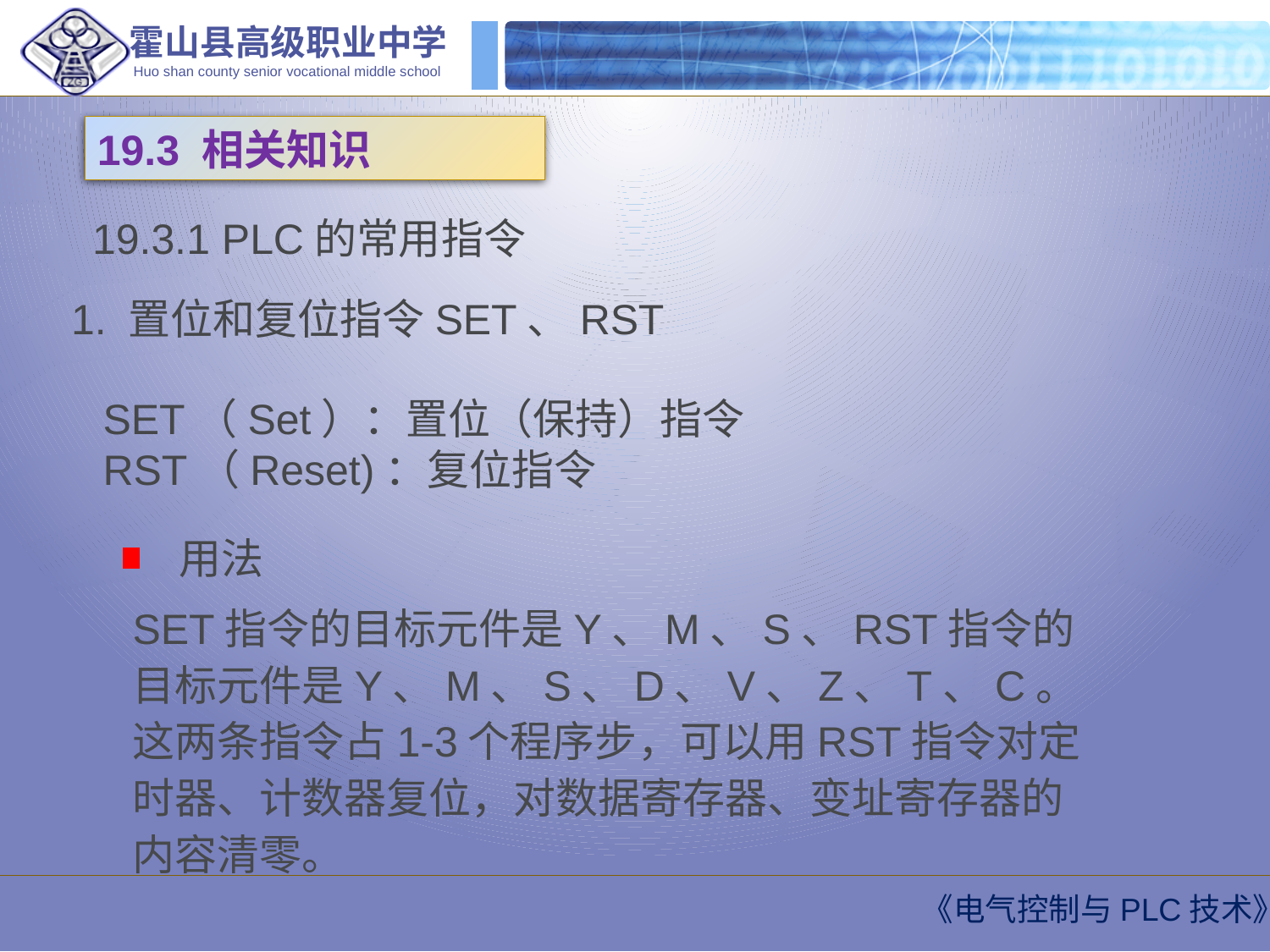

19.3 相关知识
19.3.1 PLC的常用指令
1. 置位和复位指令SET、RST
SET（Set）：置位（保持）指令
RST（Reset)：复位指令
用法

SET指令的目标元件是Y、M、S、RST指令的目标元件是Y、M、S、D、V、Z、T、C。这两条指令占1-3个程序步，可以用RST指令对定时器、计数器复位，对数据寄存器、变址寄存器的内容清零。